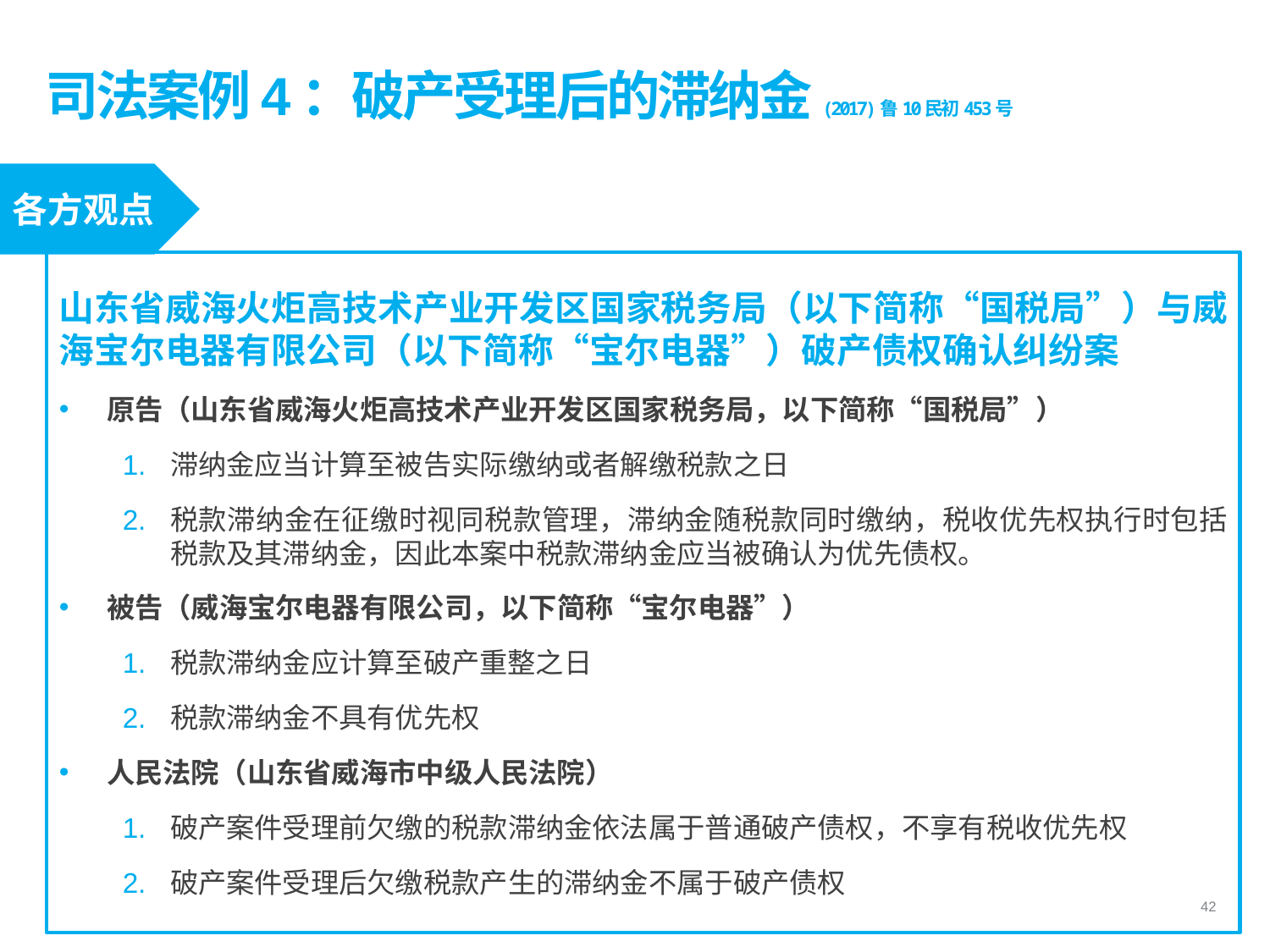

# 司法案例4：破产受理后的滞纳金(2017)鲁10民初453号
各方观点
山东省威海火炬高技术产业开发区国家税务局（以下简称“国税局”）与威海宝尔电器有限公司（以下简称“宝尔电器”）破产债权确认纠纷案
原告（山东省威海火炬高技术产业开发区国家税务局，以下简称“国税局”）
滞纳金应当计算至被告实际缴纳或者解缴税款之日
税款滞纳金在征缴时视同税款管理，滞纳金随税款同时缴纳，税收优先权执行时包括税款及其滞纳金，因此本案中税款滞纳金应当被确认为优先债权。
被告（威海宝尔电器有限公司，以下简称“宝尔电器”）
税款滞纳金应计算至破产重整之日
税款滞纳金不具有优先权
人民法院（山东省威海市中级人民法院）
破产案件受理前欠缴的税款滞纳金依法属于普通破产债权，不享有税收优先权
破产案件受理后欠缴税款产生的滞纳金不属于破产债权
42